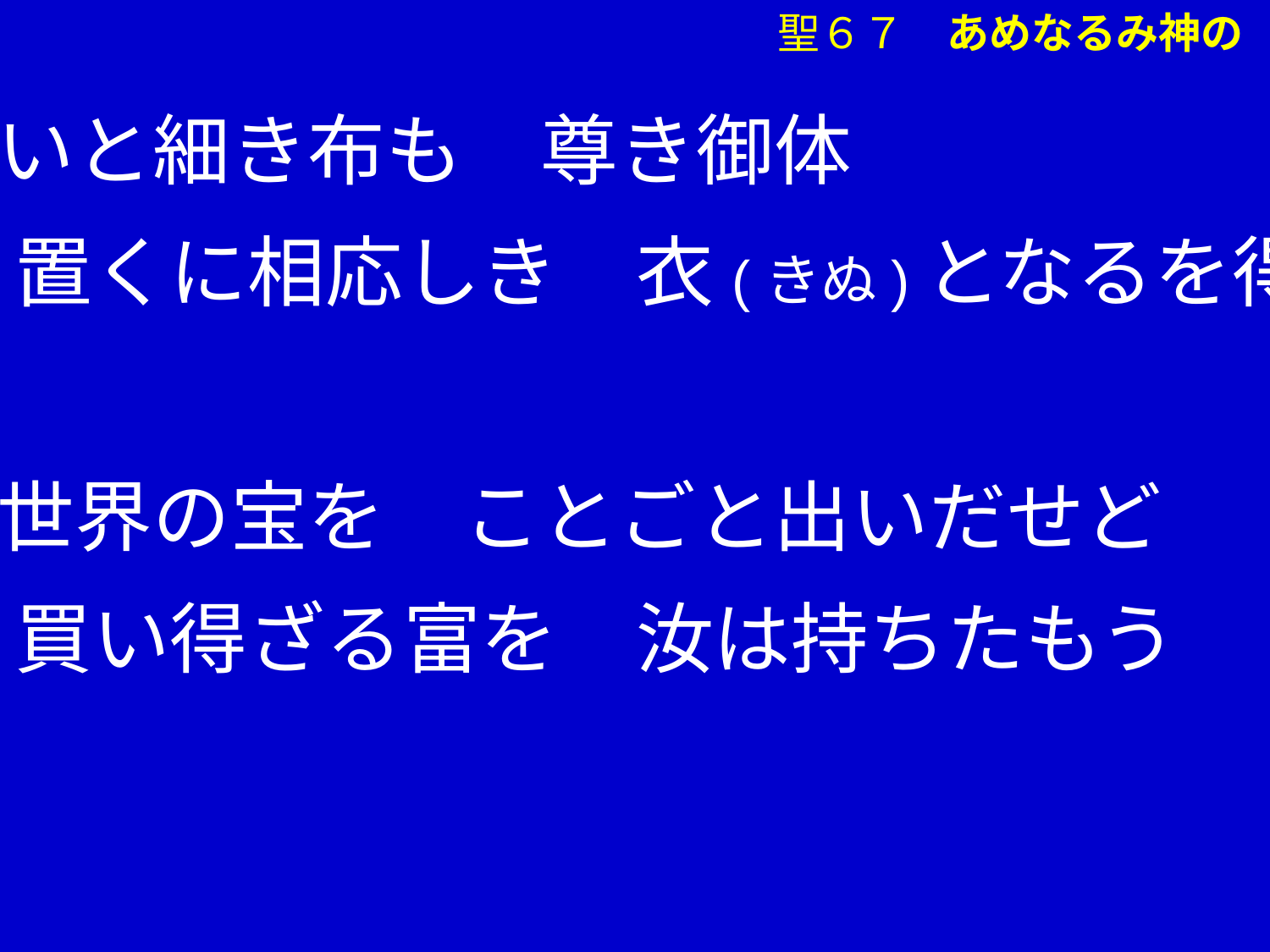

⑪いと細き布も　尊き御体
 　置くに相応しき　衣(きぬ)となるを得ず

⑫世界の宝を　ことごと出いだせど
 　買い得ざる富を　汝は持ちたもう
聖６７　あめなるみ神の